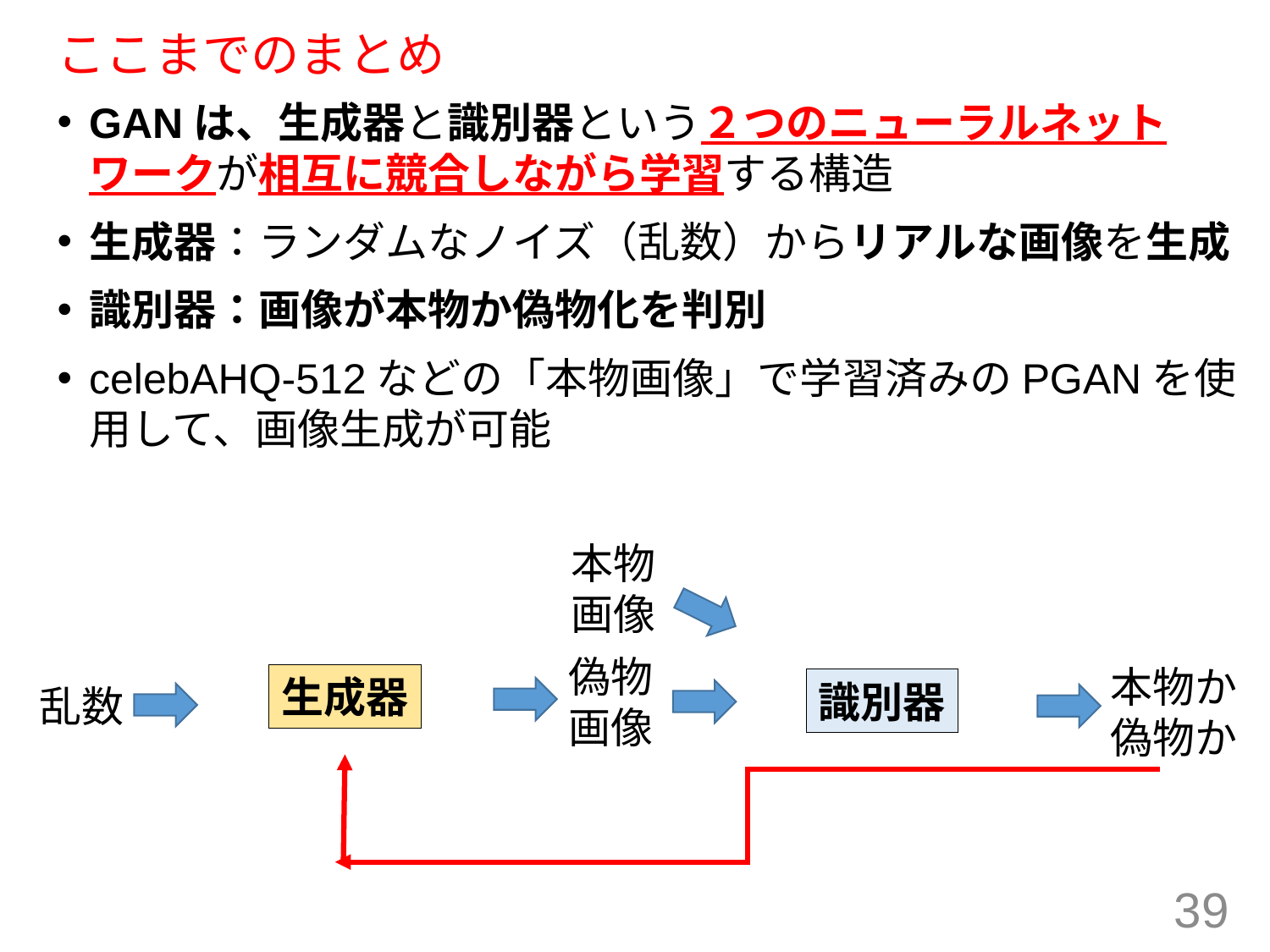

# ここまでのまとめ
GANは、生成器と識別器という２つのニューラルネットワークが相互に競合しながら学習する構造
生成器：ランダムなノイズ（乱数）からリアルな画像を生成
識別器：画像が本物か偽物化を判別
celebAHQ-512などの「本物画像」で学習済みのPGANを使用して、画像生成が可能

本物画像

偽物画像
本物か
偽物か
生成器
識別器
乱数

39